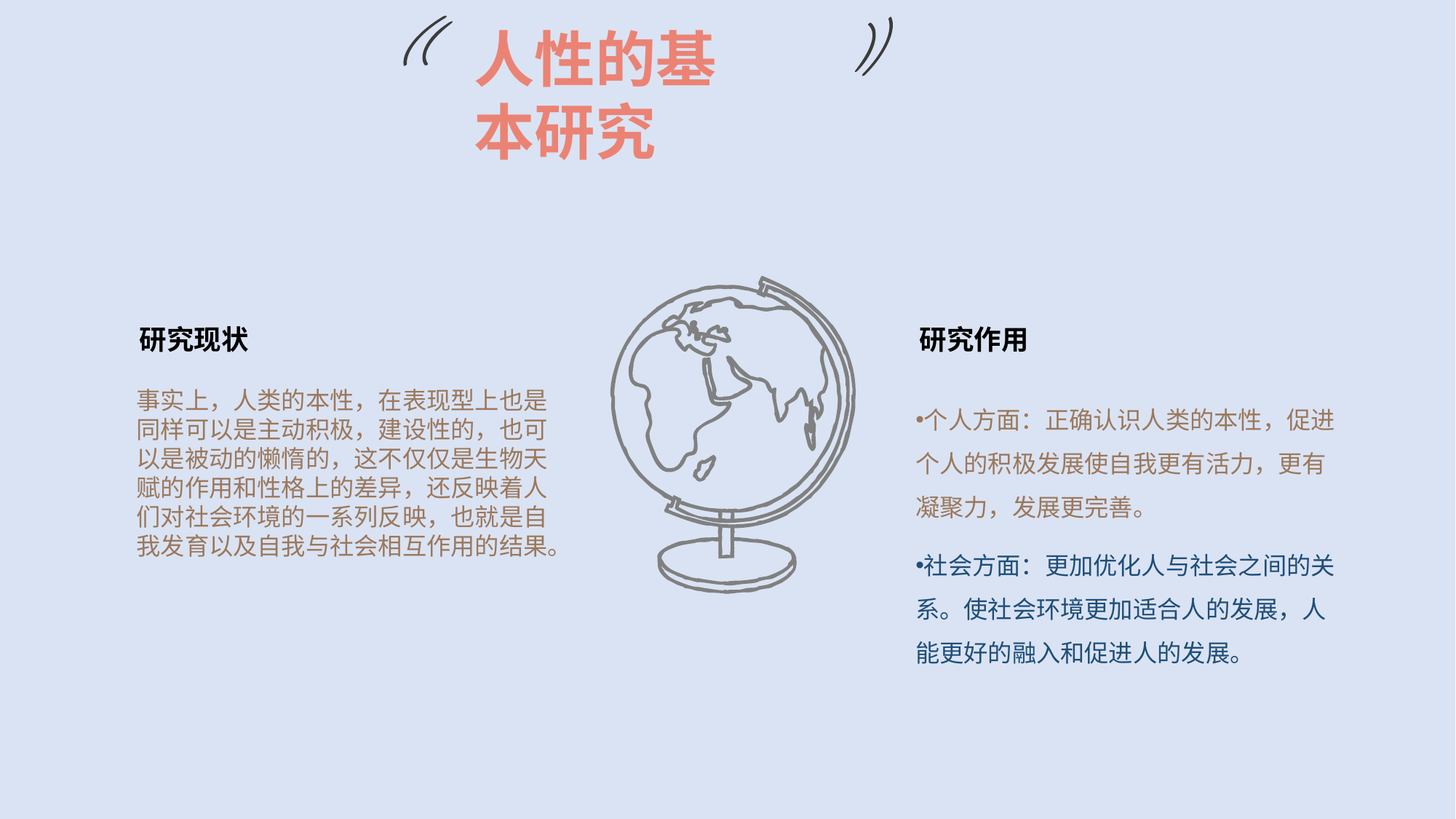

人性的基本研究

研究作用
个人方面：正确认识人类的本性，促进个人的积极发展使自我更有活力，更有凝聚力，发展更完善。
社会方面：更加优化人与社会之间的关系。使社会环境更加适合人的发展，人能更好的融入和促进人的发展。

研究现状
事实上，人类的本性，在表现型上也是同样可以是主动积极，建设性的，也可以是被动的懒惰的，这不仅仅是生物天赋的作用和性格上的差异，还反映着人们对社会环境的一系列反映，也就是自我发育以及自我与社会相互作用的结果。